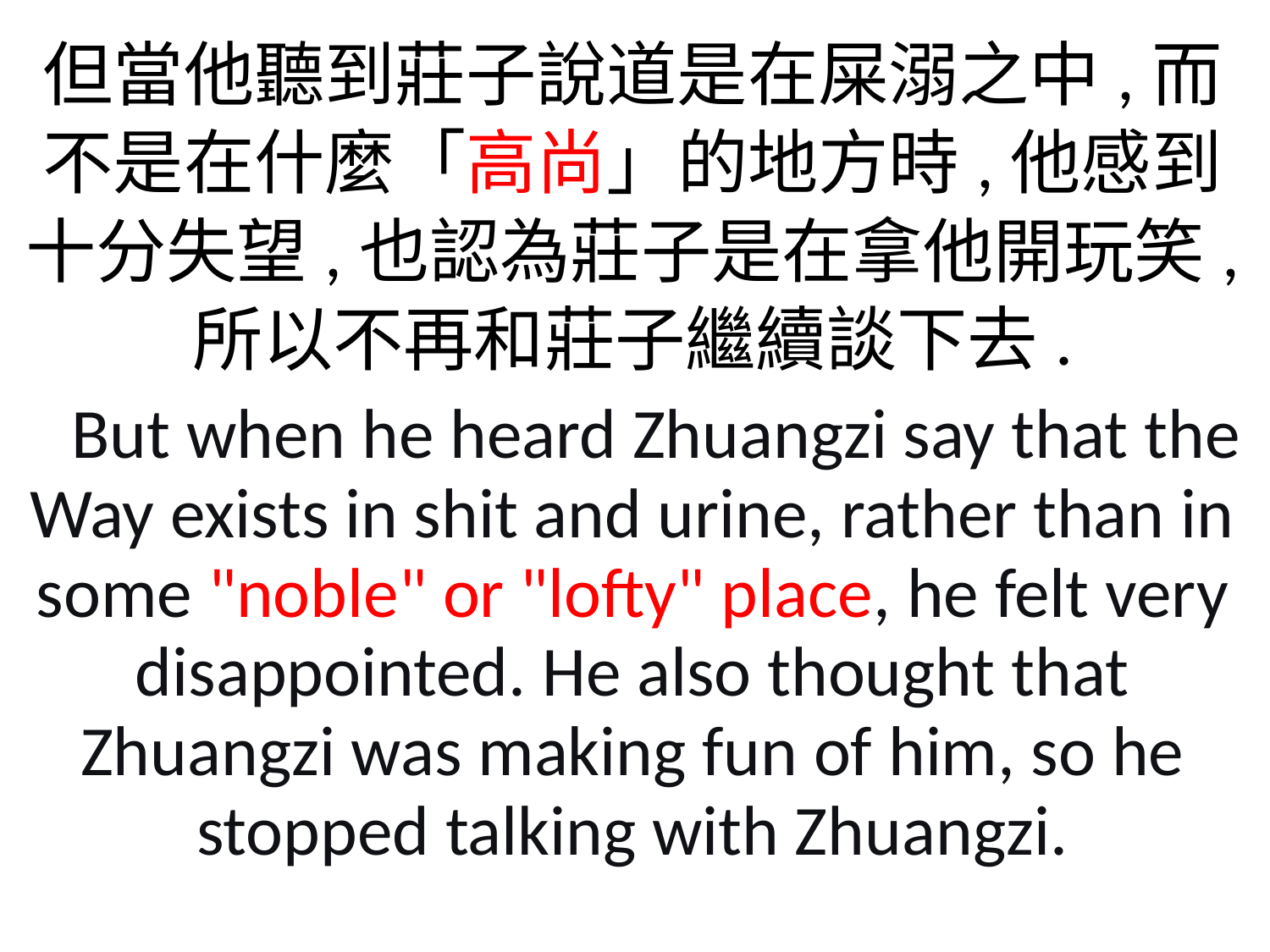

但當他聽到莊子說道是在屎溺之中,而不是在什麼「高尚」的地方時,他感到十分失望,也認為莊子是在拿他開玩笑,
所以不再和莊子繼續談下去.
   But when he heard Zhuangzi say that the Way exists in shit and urine, rather than in some "noble" or "lofty" place, he felt very disappointed. He also thought that Zhuangzi was making fun of him, so he stopped talking with Zhuangzi.